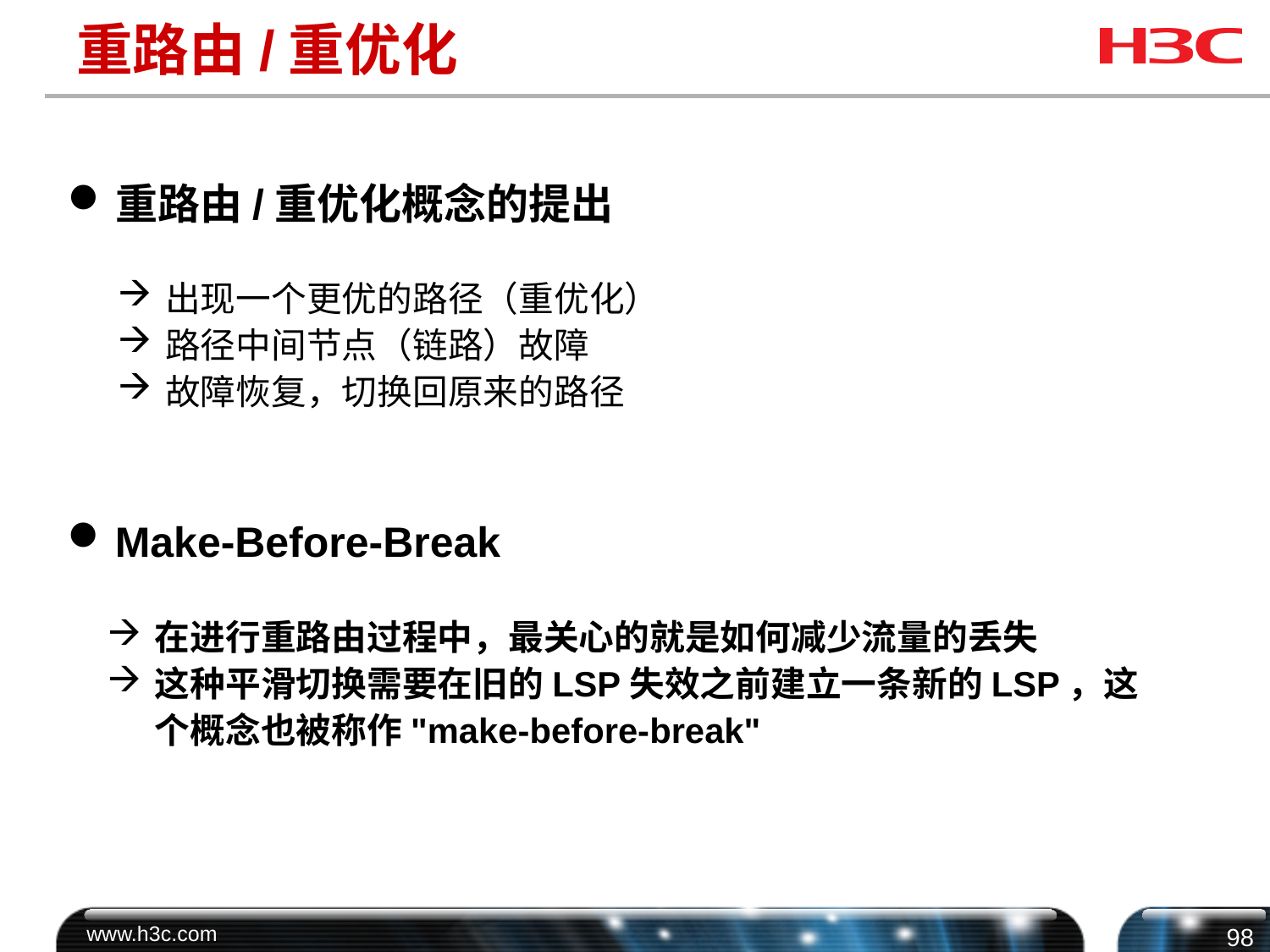

# 重路由/重优化
重路由/重优化概念的提出
出现一个更优的路径（重优化）
路径中间节点（链路）故障
故障恢复，切换回原来的路径
Make-Before-Break
在进行重路由过程中，最关心的就是如何减少流量的丢失
这种平滑切换需要在旧的LSP失效之前建立一条新的LSP，这个概念也被称作"make-before-break"